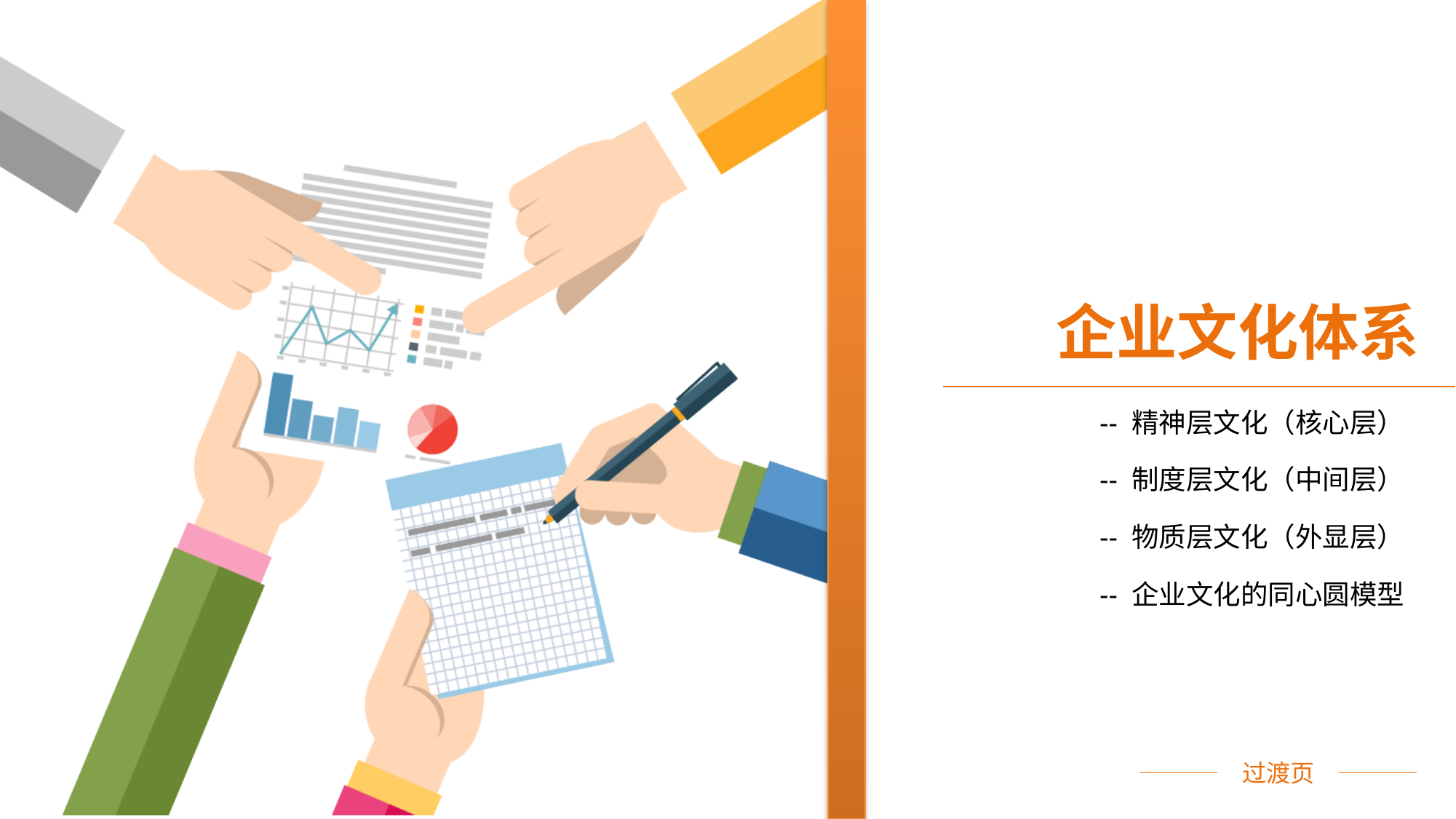

企业文化体系
-- 精神层文化（核心层）
-- 制度层文化（中间层）
-- 物质层文化（外显层）
-- 企业文化的同心圆模型